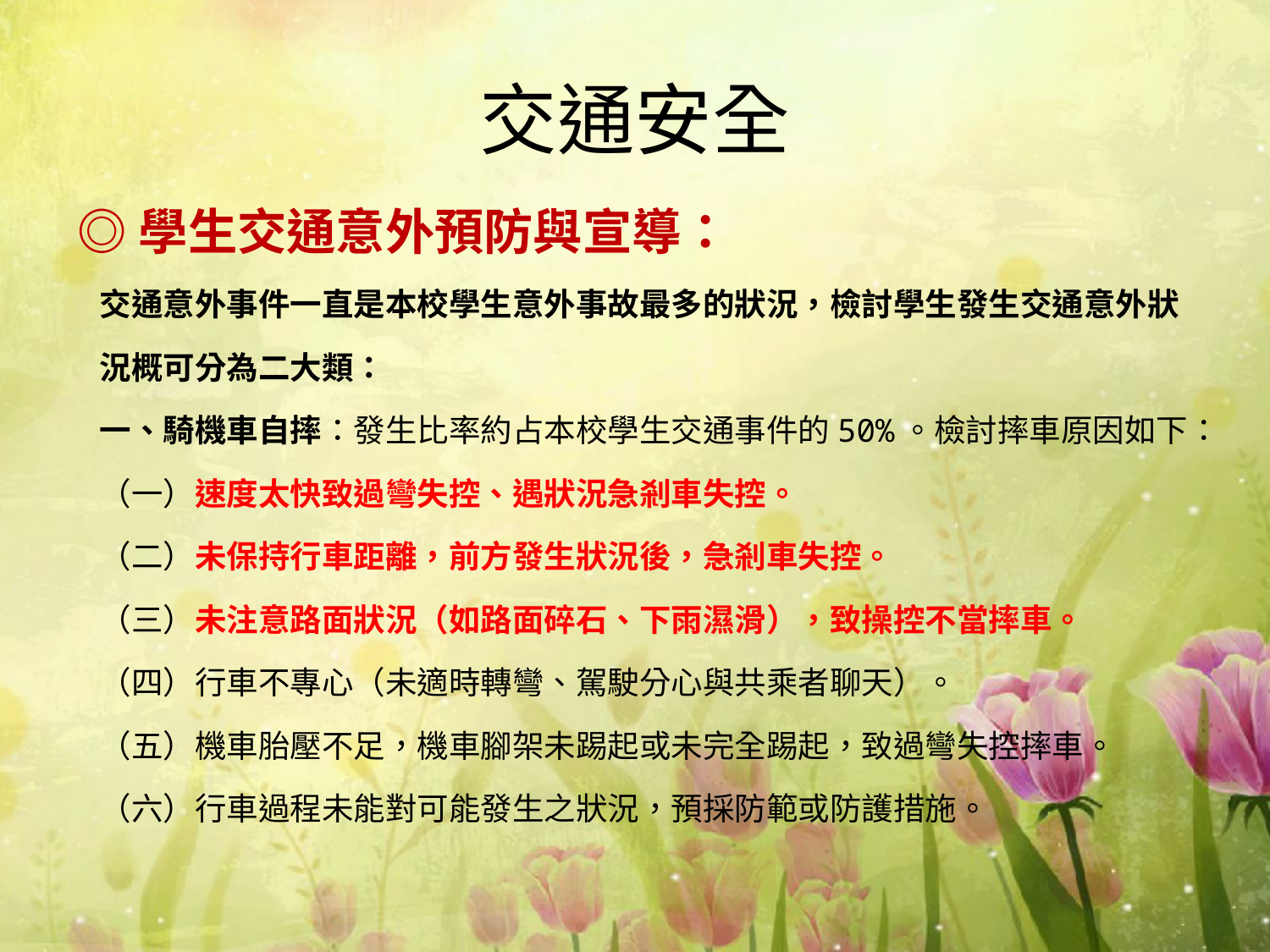

# 交通安全
◎學生交通意外預防與宣導：
  交通意外事件一直是本校學生意外事故最多的狀況，檢討學生發生交通意外狀
  況概可分為二大類：
  一、騎機車自摔：發生比率約占本校學生交通事件的50%。檢討摔車原因如下：
  （一）速度太快致過彎失控、遇狀況急剎車失控。
  （二）未保持行車距離，前方發生狀況後，急剎車失控。
  （三）未注意路面狀況（如路面碎石、下雨濕滑），致操控不當摔車。
  （四）行車不專心（未適時轉彎、駕駛分心與共乘者聊天）。
  （五）機車胎壓不足，機車腳架未踢起或未完全踢起，致過彎失控摔車。
  （六）行車過程未能對可能發生之狀況，預採防範或防護措施。